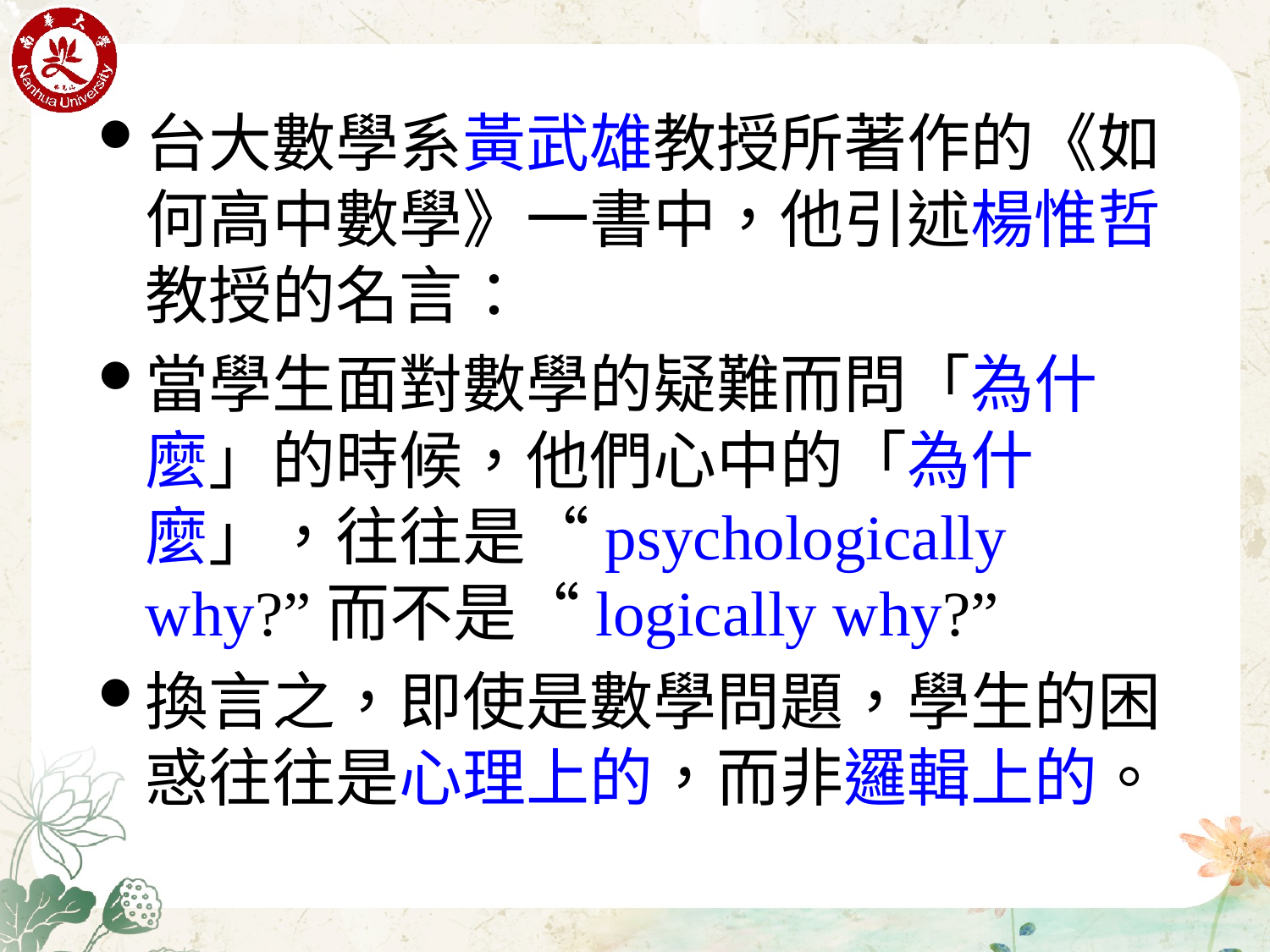

台大數學系黃武雄教授所著作的《如何高中數學》一書中，他引述楊惟哲教授的名言：
當學生面對數學的疑難而問「為什麼」的時候，他們心中的「為什麼」，往往是“psychologically why?”而不是“logically why?”
換言之，即使是數學問題，學生的困惑往往是心理上的，而非邏輯上的。